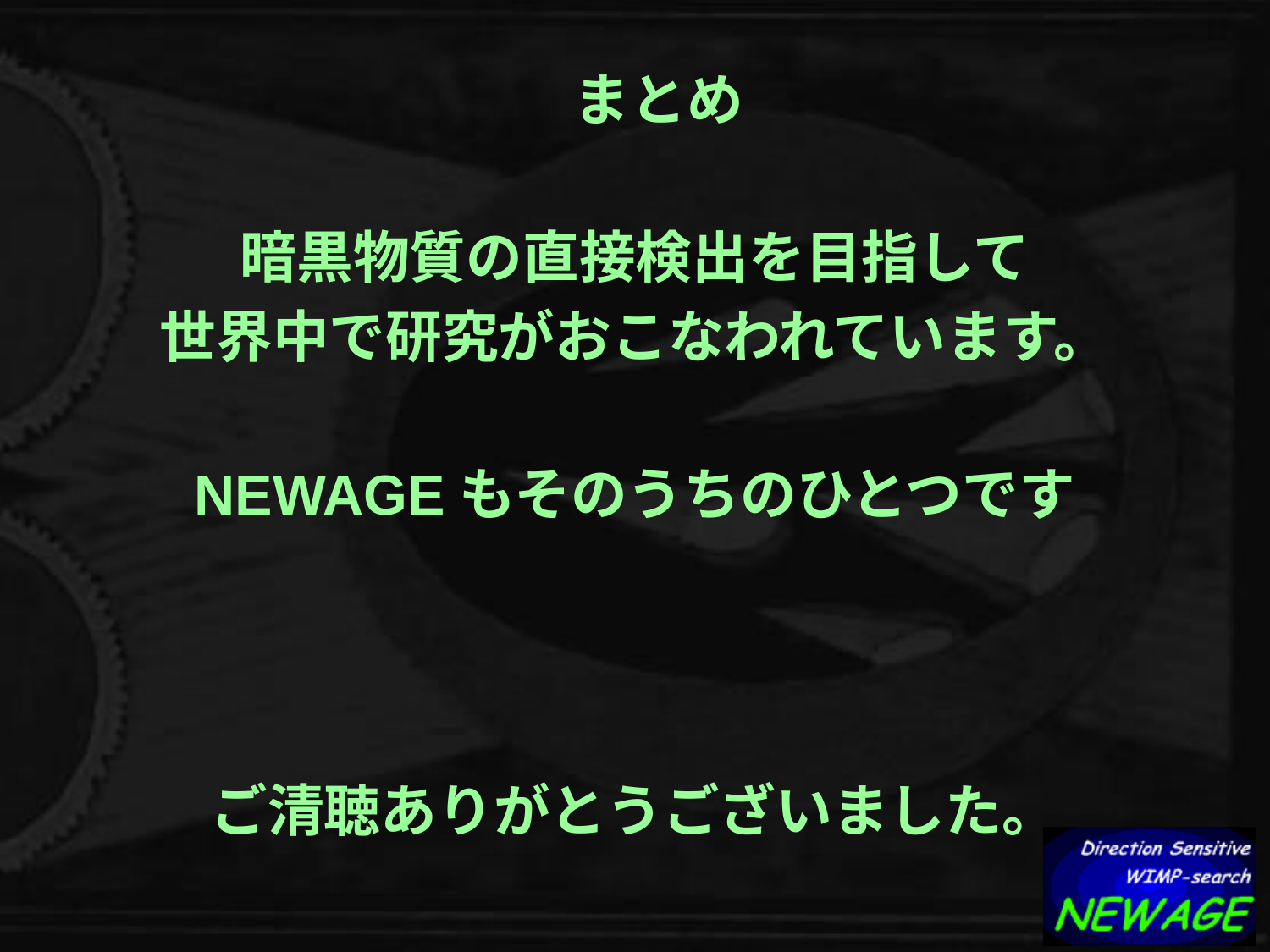

まとめ

暗黒物質の直接検出を目指して
世界中で研究がおこなわれています。

NEWAGEもそのうちのひとつです

ご清聴ありがとうございました。